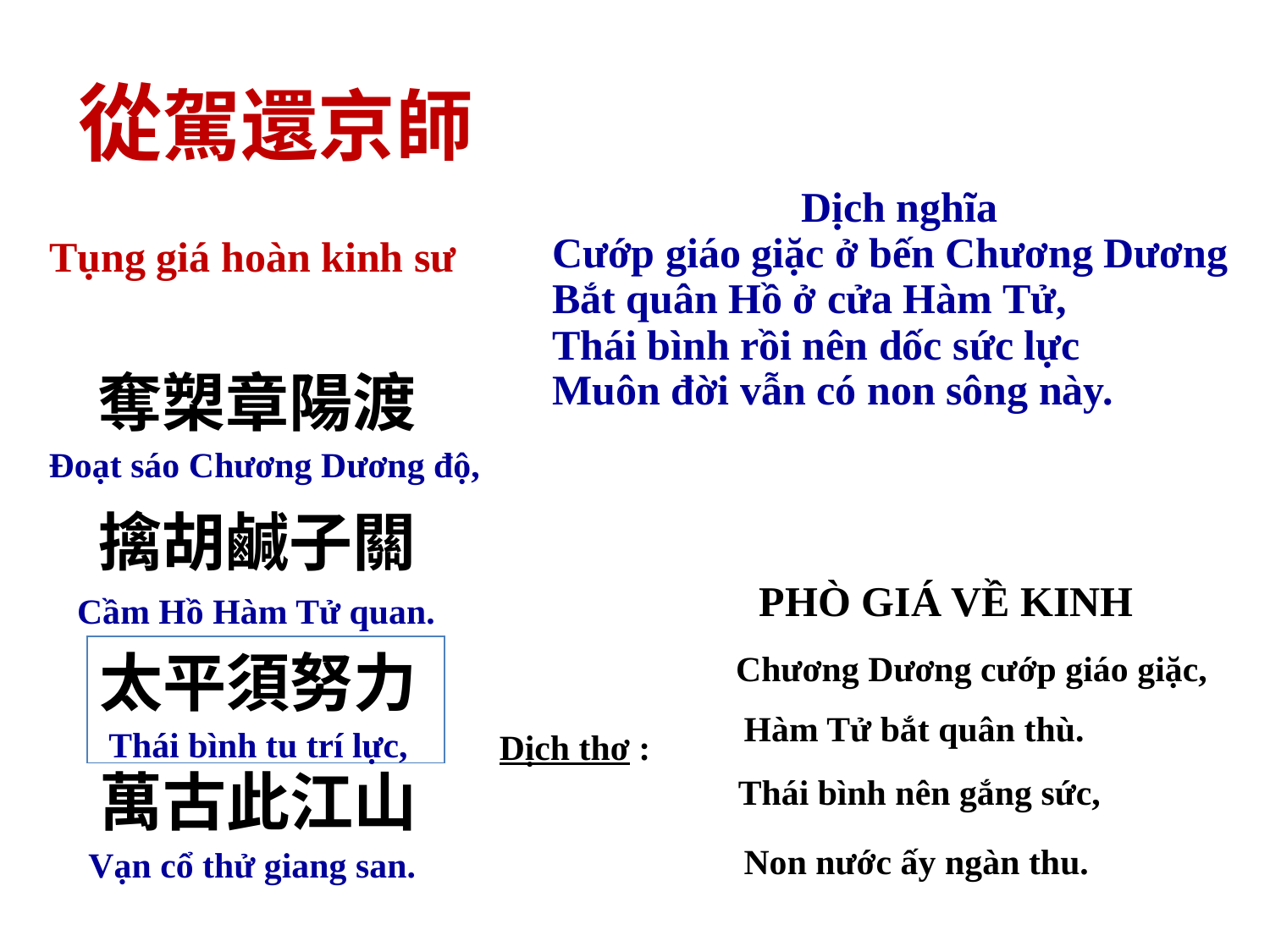

從駕還京師
Dịch nghĩa
Cướp giáo giặc ở bến Chương Dương
Bắt quân Hồ ở cửa Hàm Tử,
Thái bình rồi nên dốc sức lực
Muôn đời vẫn có non sông này.
Tụng giá hoàn kinh sư
奪槊章陽渡
Đoạt sáo Chương Dương độ,
擒胡鹹子關
PHÒ GIÁ VỀ KINH

Cầm Hồ Hàm Tử quan.
太平須努力
    Chương Dương cướp giáo giặc,

Hàm Tử bắt quân thù.
Thái bình tu trí lực,
Dịch thơ :
萬古此江山
Thái bình nên gắng sức,
Non nước ấy ngàn thu.
Vạn cổ thử giang san.